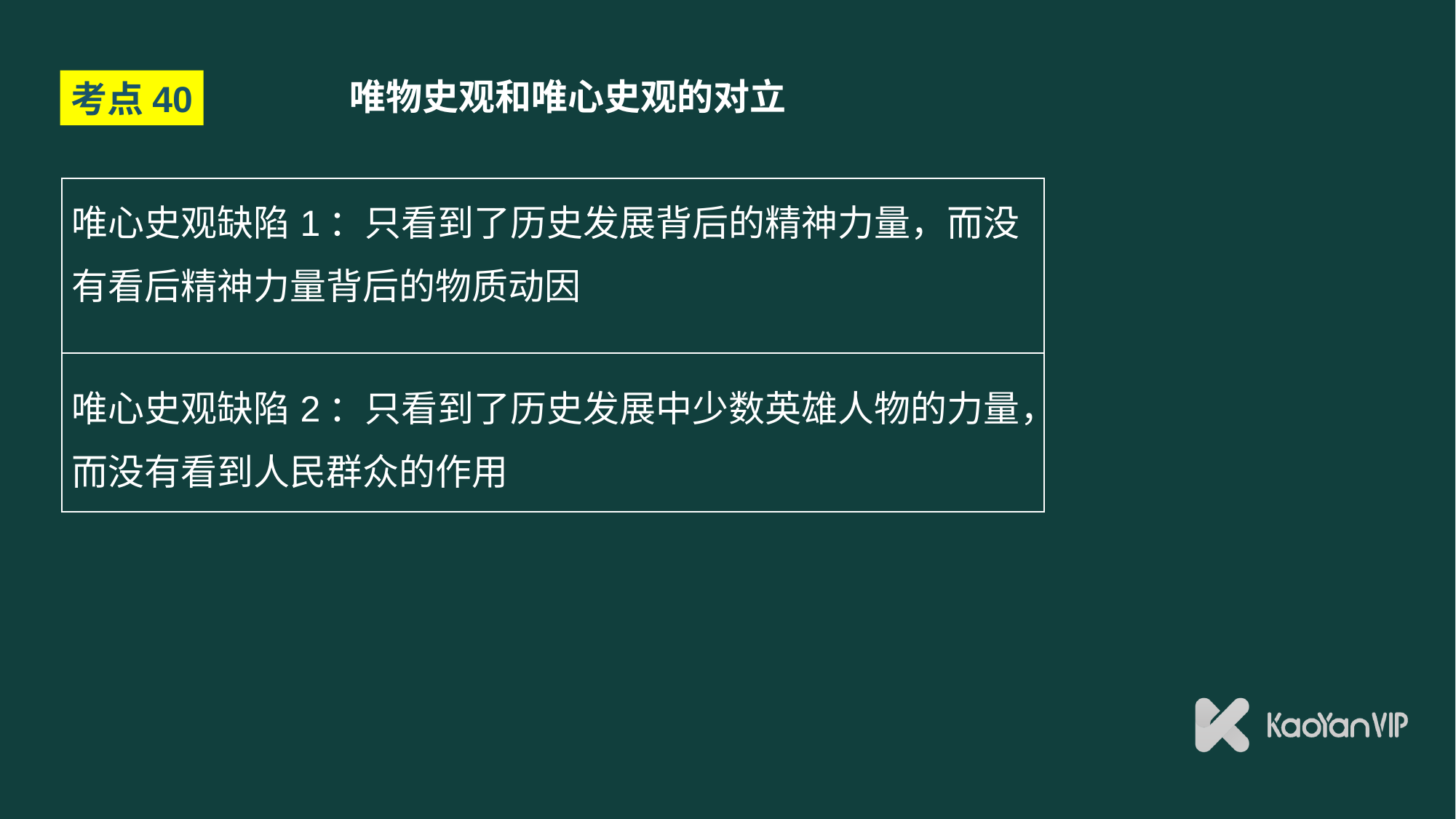

# 唯物史观和唯心史观的对立
考点40
| 唯心史观缺陷1：只看到了历史发展背后的精神力量，而没有看后精神力量背后的物质动因 |
| --- |
| 唯心史观缺陷2：只看到了历史发展中少数英雄人物的力量，而没有看到人民群众的作用 |